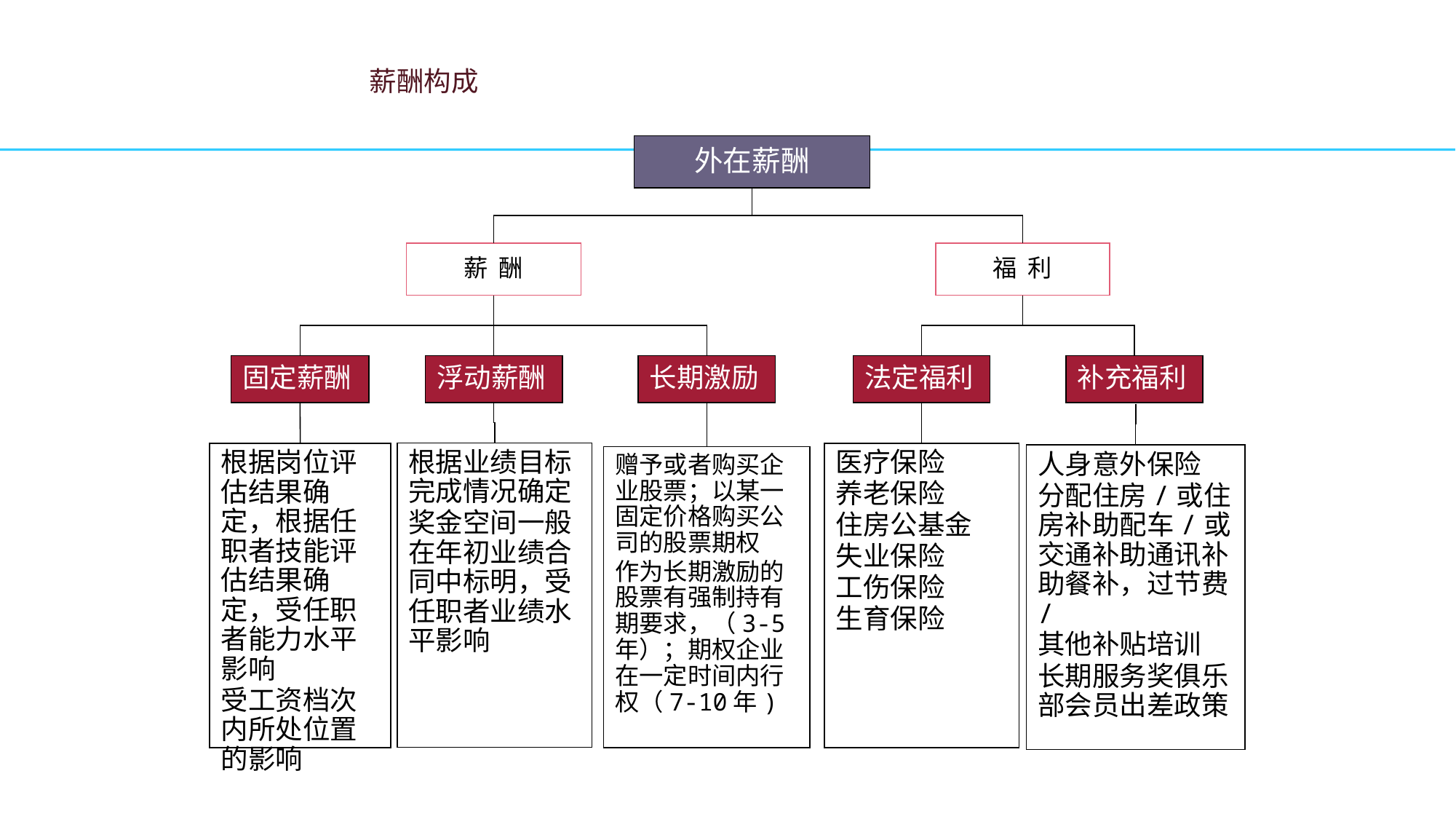

薪酬构成
外在薪酬
薪  酬
福  利
固定薪酬
浮动薪酬
长期激励
法定福利
补充福利
根据业绩目标完成情况确定
奖金空间一般在年初业绩合同中标明，受任职者业绩水平影响
根据岗位评估结果确定，根据任职者技能评估结果确定，受任职者能力水平影响
受工资档次内所处位置的影响
医疗保险
养老保险
住房公基金
失业保险
工伤保险
生育保险
人身意外保险
分配住房/或住房补助配车/或交通补助通讯补助餐补，过节费/
其他补贴培训
长期服务奖俱乐部会员出差政策
赠予或者购买企业股票；以某一固定价格购买公司的股票期权
作为长期激励的股票有强制持有期要求，（3-5年）；期权企业在一定时间内行权（7-10年)